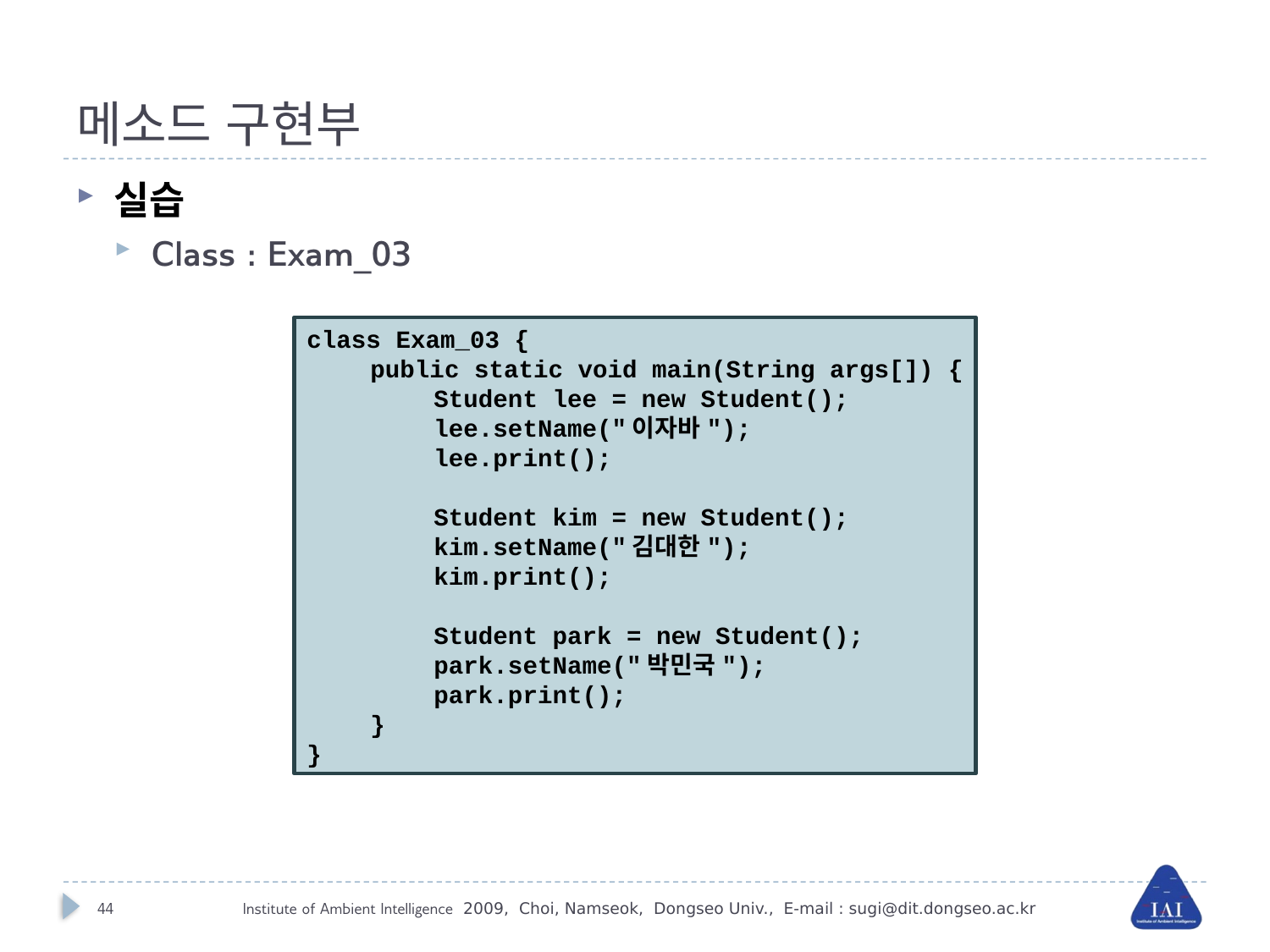

# 메소드 구현부
실습
Class : Exam_03

class Exam_03 {
public static void main(String args[]) {
Student lee = new Student();
lee.setName("이자바");
lee.print();

Student kim = new Student();
kim.setName("김대한");
kim.print();

Student park = new Student();
park.setName("박민국");
park.print();
}
}